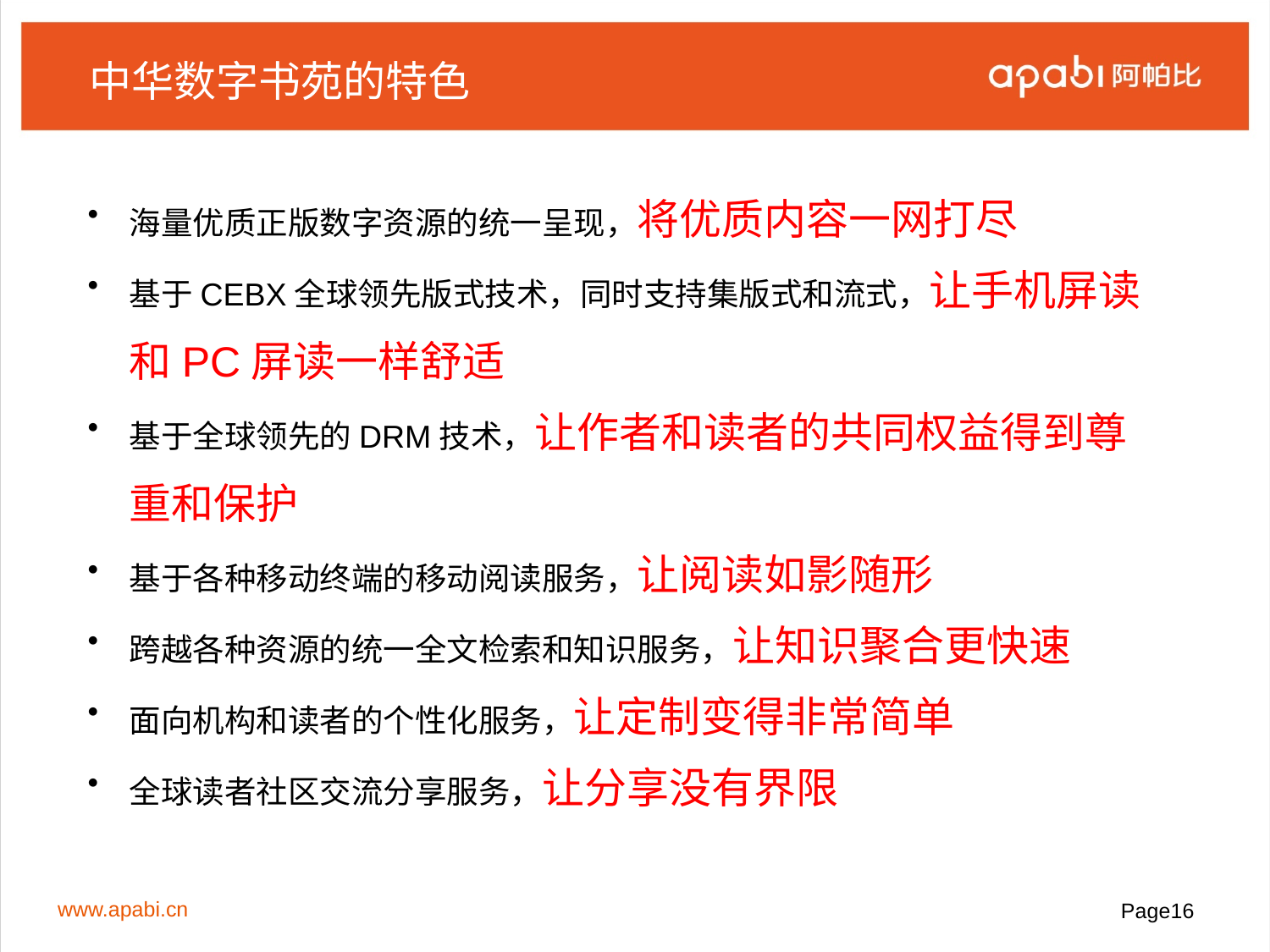

# 中华数字书苑的特色
海量优质正版数字资源的统一呈现，将优质内容一网打尽
基于CEBX全球领先版式技术，同时支持集版式和流式，让手机屏读和PC屏读一样舒适
基于全球领先的DRM技术，让作者和读者的共同权益得到尊重和保护
基于各种移动终端的移动阅读服务，让阅读如影随形
跨越各种资源的统一全文检索和知识服务，让知识聚合更快速
面向机构和读者的个性化服务，让定制变得非常简单
全球读者社区交流分享服务，让分享没有界限
www.apabi.cn
Page16